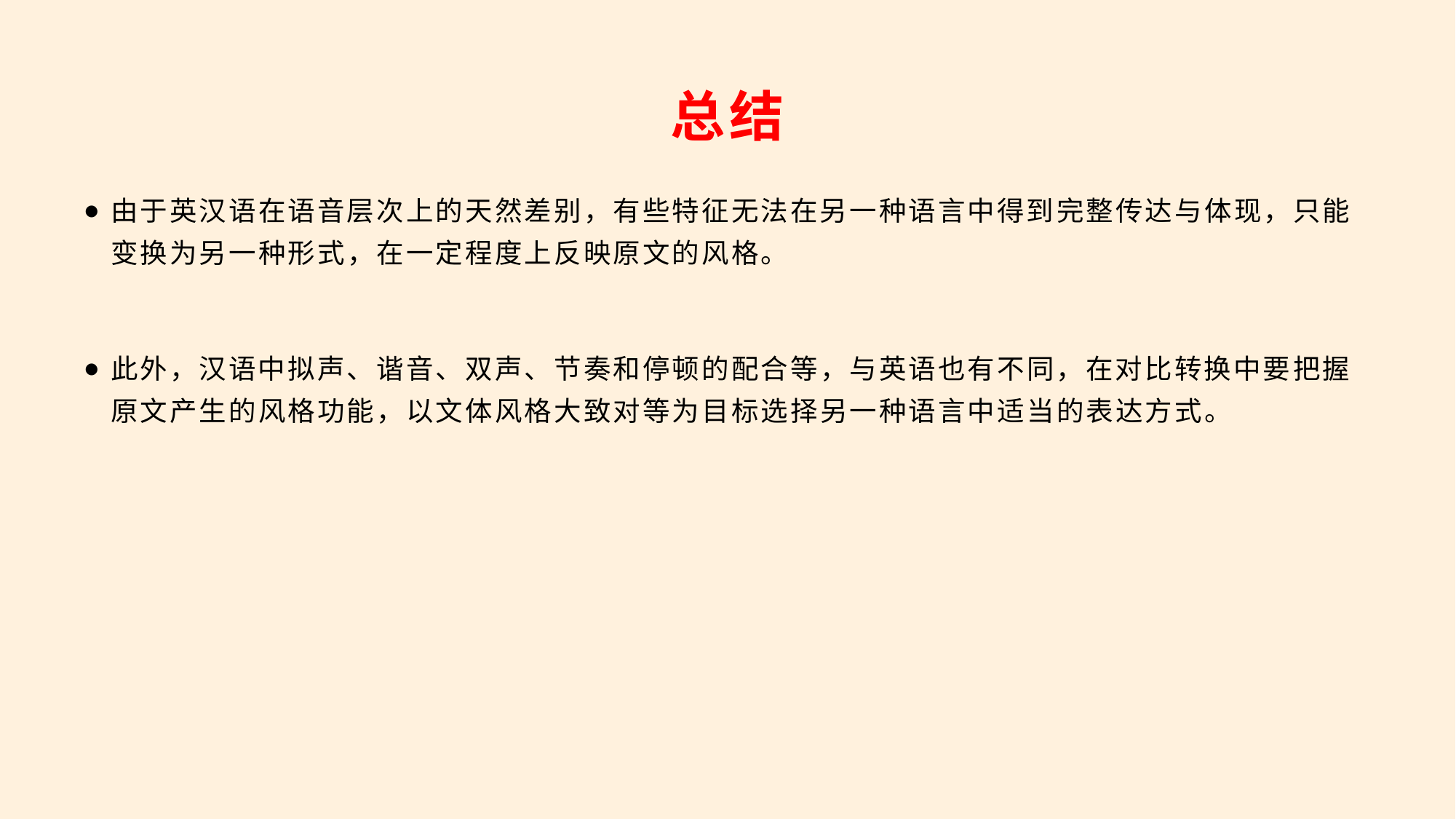

# 总结
由于英汉语在语音层次上的天然差别，有些特征无法在另一种语言中得到完整传达与体现，只能变换为另一种形式，在一定程度上反映原文的风格。

此外，汉语中拟声、谐音、双声、节奏和停顿的配合等，与英语也有不同，在对比转换中要把握原文产生的风格功能，以文体风格大致对等为目标选择另一种语言中适当的表达方式。